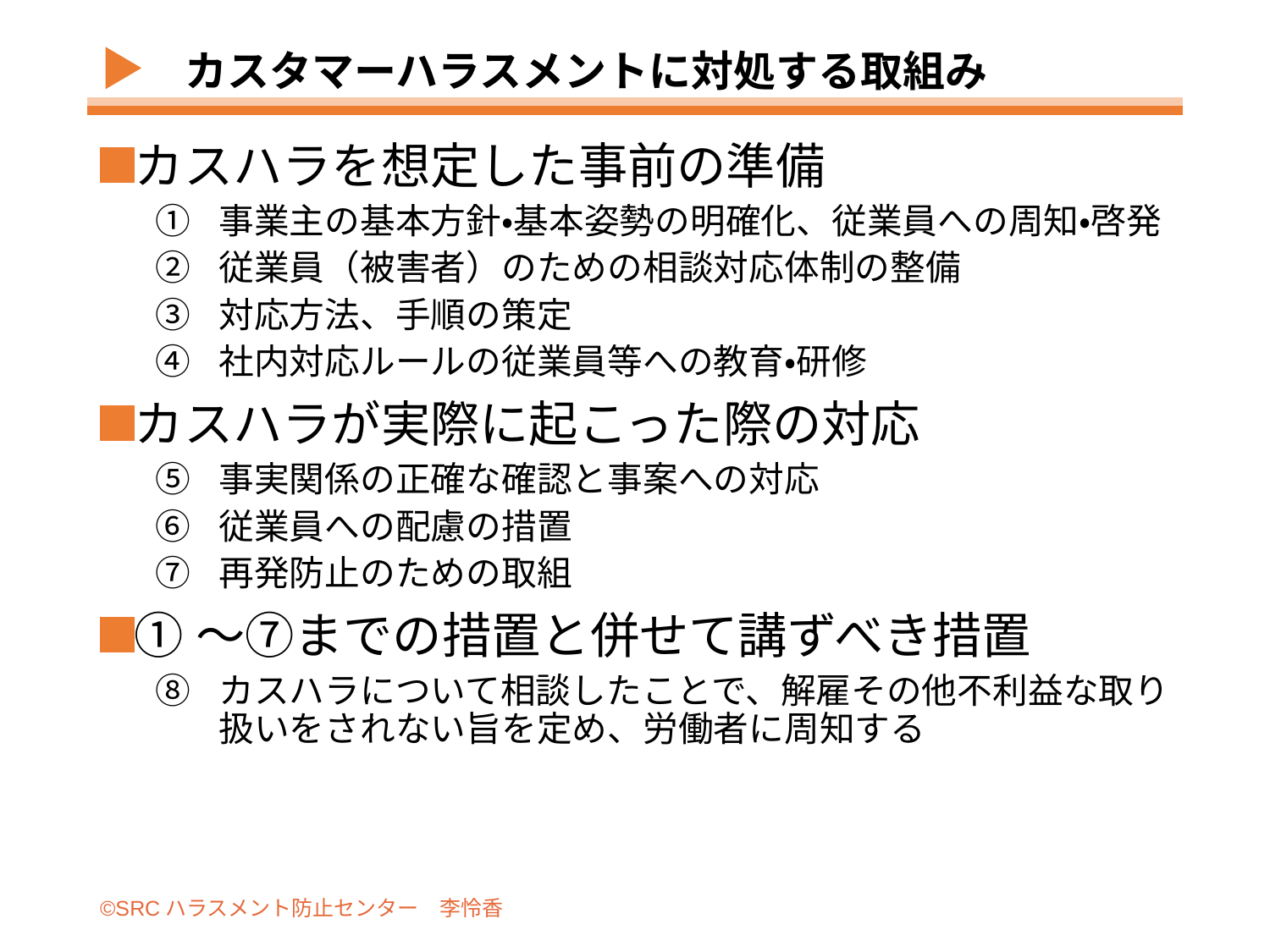

# カスタマーハラスメントに対処する取組み
カスハラを想定した事前の準備
事業主の基本方針・基本姿勢の明確化、従業員への周知・啓発
従業員（被害者）のための相談対応体制の整備
対応方法、手順の策定
社内対応ルールの従業員等への教育・研修
カスハラが実際に起こった際の対応
事実関係の正確な確認と事案への対応
従業員への配慮の措置
再発防止のための取組
①～⑦までの措置と併せて講ずべき措置
カスハラについて相談したことで、解雇その他不利益な取り扱いをされない旨を定め、労働者に周知する

©SRCハラスメント防止センター　李怜香